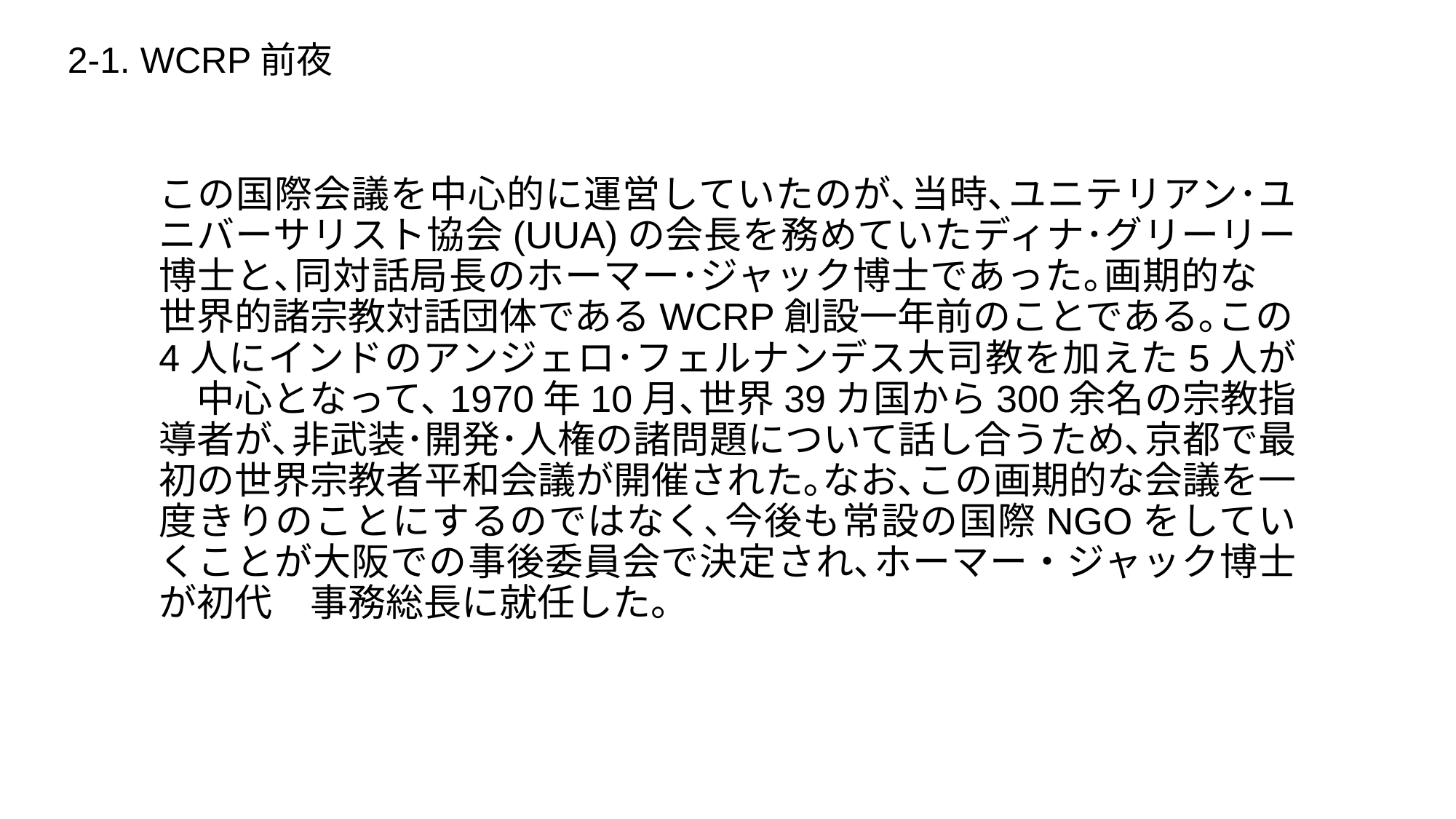

2-1. WCRP前夜
この国際会議を中心的に運営していたのが､当時､ユニテリアン･ユニバーサリスト協会(UUA)の会長を務めていたディナ･グリーリー博士と､同対話局長のホーマー･ジャック博士であった｡画期的な　世界的諸宗教対話団体であるWCRP創設一年前のことである｡この4人にインドのアンジェロ･フェルナンデス大司教を加えた5人が　中心となって､1970年10月､世界39カ国から300余名の宗教指導者が､非武装･開発･人権の諸問題について話し合うため､京都で最初の世界宗教者平和会議が開催された｡なお､この画期的な会議を一度きりのことにするのではなく､今後も常設の国際NGOをしていくことが大阪での事後委員会で決定され､ホーマー・ジャック博士が初代　事務総長に就任した。